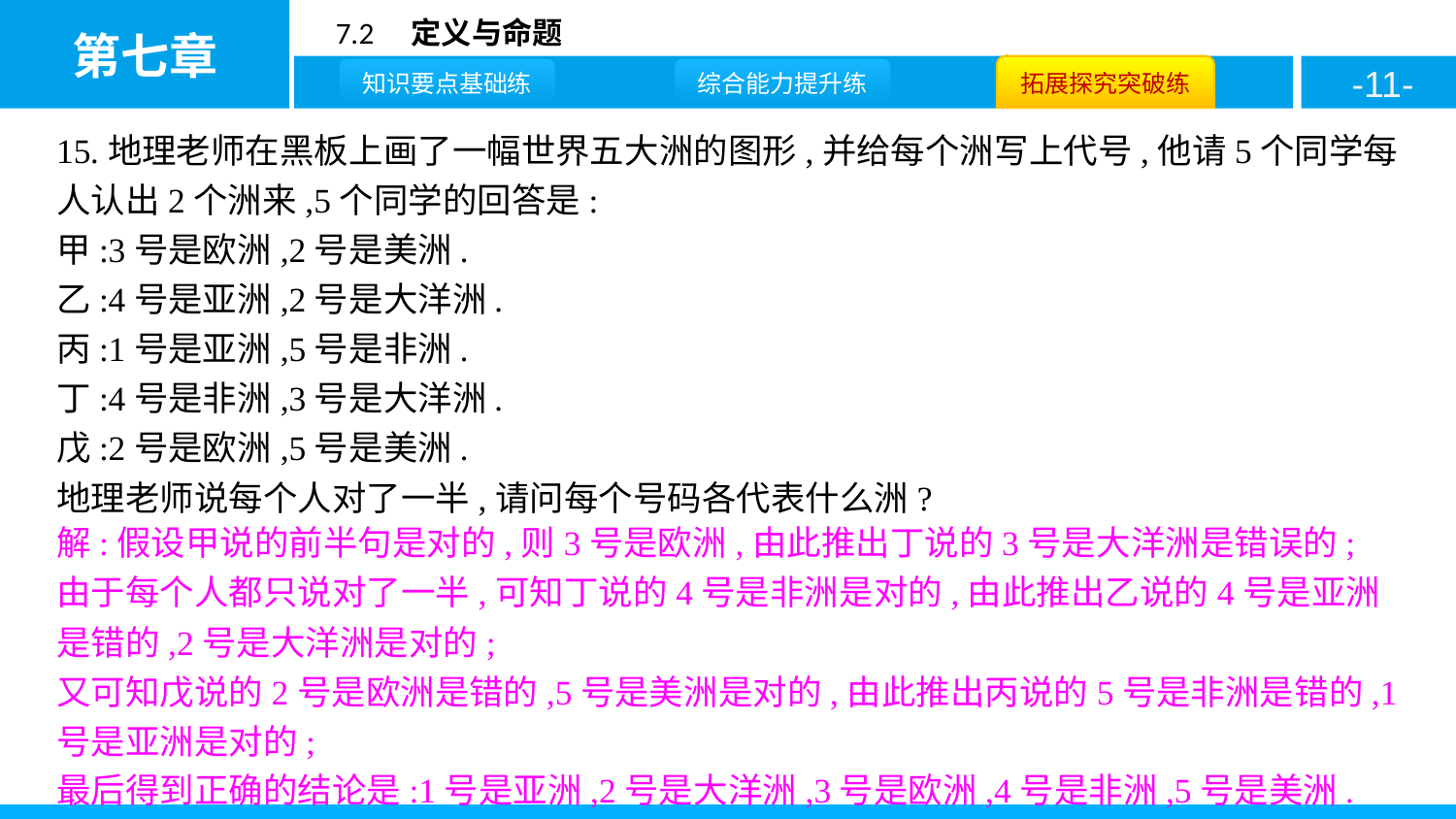

15.地理老师在黑板上画了一幅世界五大洲的图形,并给每个洲写上代号,他请5个同学每人认出2个洲来,5个同学的回答是:
甲:3号是欧洲,2号是美洲.
乙:4号是亚洲,2号是大洋洲.
丙:1号是亚洲,5号是非洲.
丁:4号是非洲,3号是大洋洲.
戊:2号是欧洲,5号是美洲.
地理老师说每个人对了一半,请问每个号码各代表什么洲?
解:假设甲说的前半句是对的,则3号是欧洲,由此推出丁说的3号是大洋洲是错误的;
由于每个人都只说对了一半,可知丁说的4号是非洲是对的,由此推出乙说的4号是亚洲是错的,2号是大洋洲是对的;
又可知戊说的2号是欧洲是错的,5号是美洲是对的,由此推出丙说的5号是非洲是错的,1号是亚洲是对的;
最后得到正确的结论是:1号是亚洲,2号是大洋洲,3号是欧洲,4号是非洲,5号是美洲.